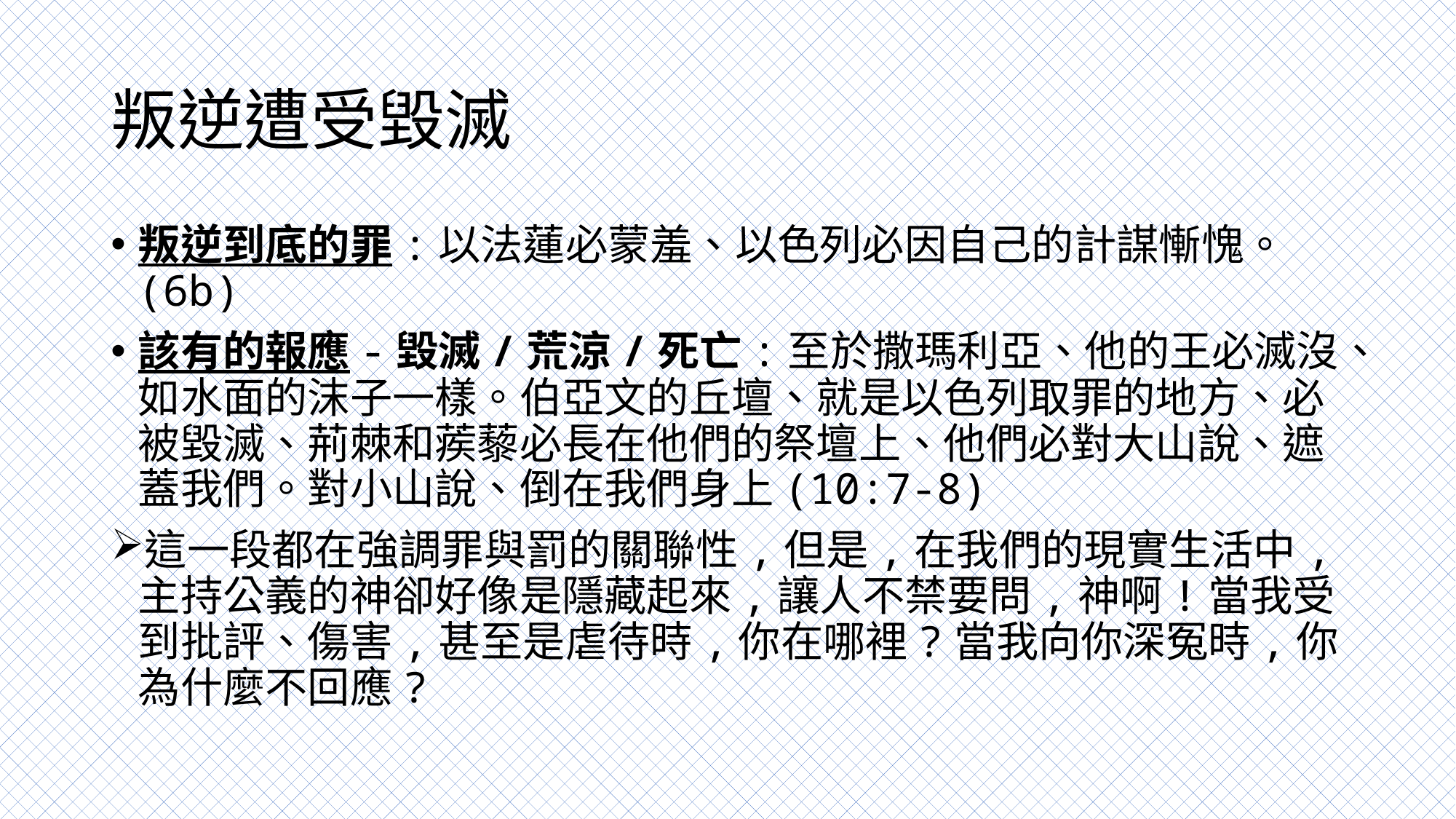

# 叛逆遭受毀滅
叛逆到底的罪:以法蓮必蒙羞、以色列必因自己的計謀慚愧。(6b)
該有的報應-毀滅/荒涼/死亡:至於撒瑪利亞、他的王必滅沒、如水面的沫子一樣。伯亞文的丘壇、就是以色列取罪的地方、必被毀滅、荊棘和蒺藜必長在他們的祭壇上、他們必對大山說、遮蓋我們。對小山說、倒在我們身上(10:7-8)
這一段都在強調罪與罰的關聯性,但是,在我們的現實生活中,主持公義的神卻好像是隱藏起來,讓人不禁要問,神啊!當我受到批評、傷害,甚至是虐待時,你在哪裡?當我向你深冤時,你為什麼不回應?